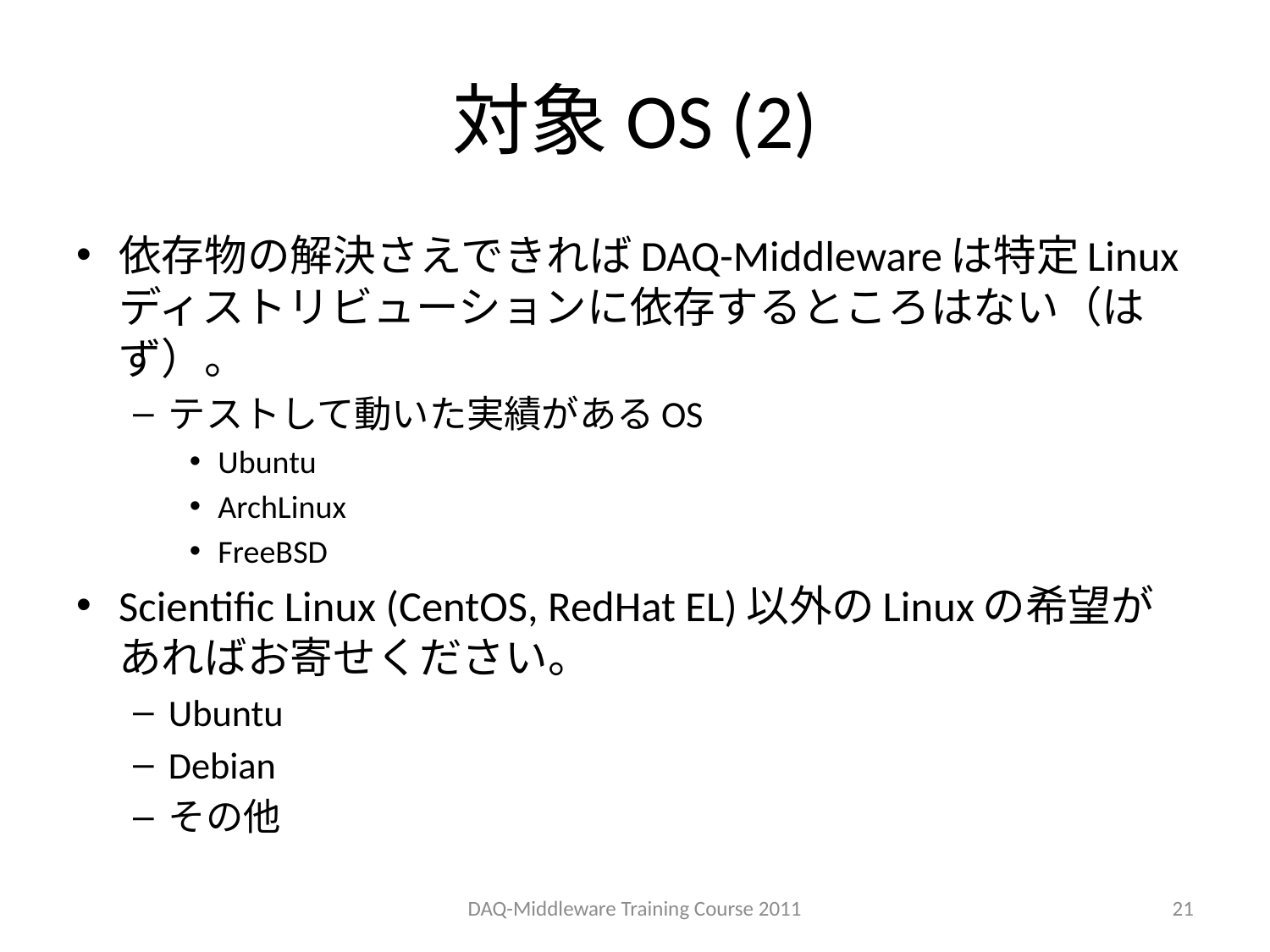

# 対象OS (2)
依存物の解決さえできればDAQ-Middlewareは特定Linuxディストリビューションに依存するところはない（はず）。
テストして動いた実績があるOS
Ubuntu
ArchLinux
FreeBSD
Scientific Linux (CentOS, RedHat EL)以外のLinuxの希望があればお寄せください。
Ubuntu
Debian
その他
DAQ-Middleware Training Course 2011
21